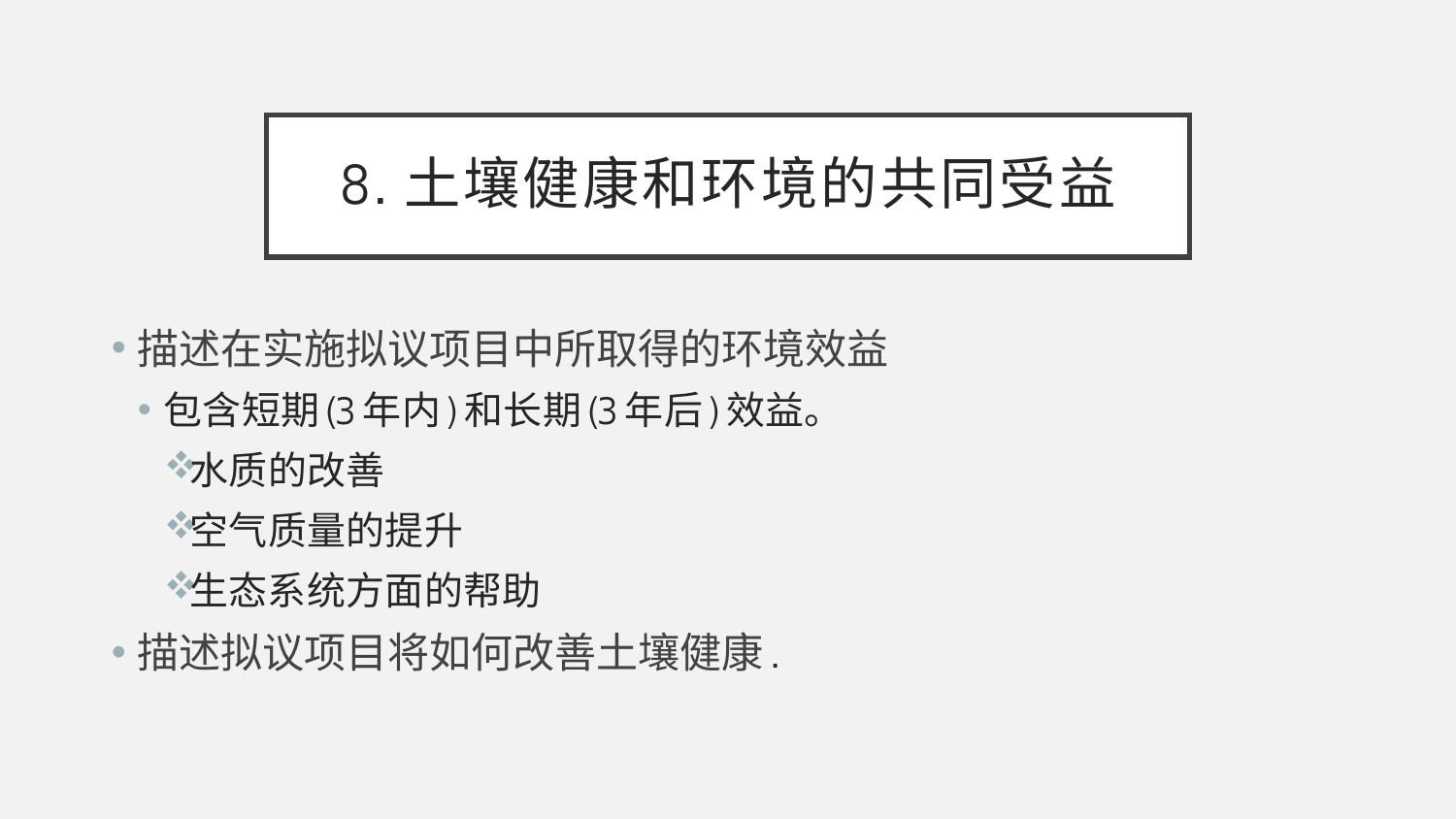

# 8.土壤健康和环境的共同受益
描述在实施拟议项目中所取得的环境效益
包含短期(3年内)和长期(3年后)效益。
水质的改善
空气质量的提升
生态系统方面的帮助
描述拟议项目将如何改善土壤健康.